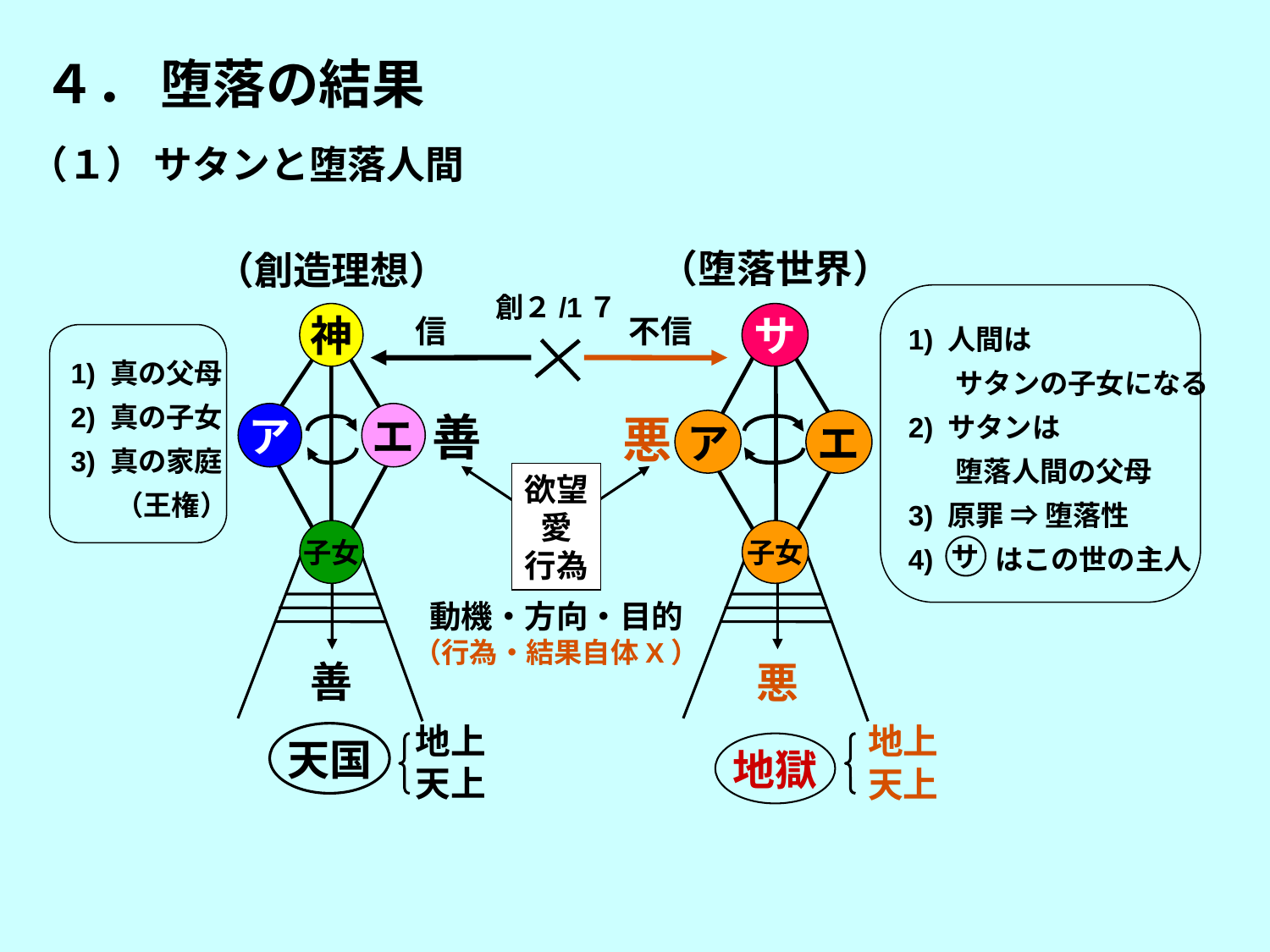

４． 堕落の結果
（１） サタンと堕落人間
（堕落世界）
（創造理想）
創２/1７
1) 人間は
　   サタンの子女になる
2) サタンは
　   堕落人間の父母
3) 原罪 ⇒ 堕落性
4)       はこの世の主人
神
サ
信
不信
1) 真の父母
2) 真の子女
3) 真の家庭
      （王権）

善
悪
ア
エ

ア
エ

欲望
愛
行為

子女
子女
サ

動機・方向・目的
（行為・結果自体Х）
善
悪
地上
天上
地上
天上
天国

地獄